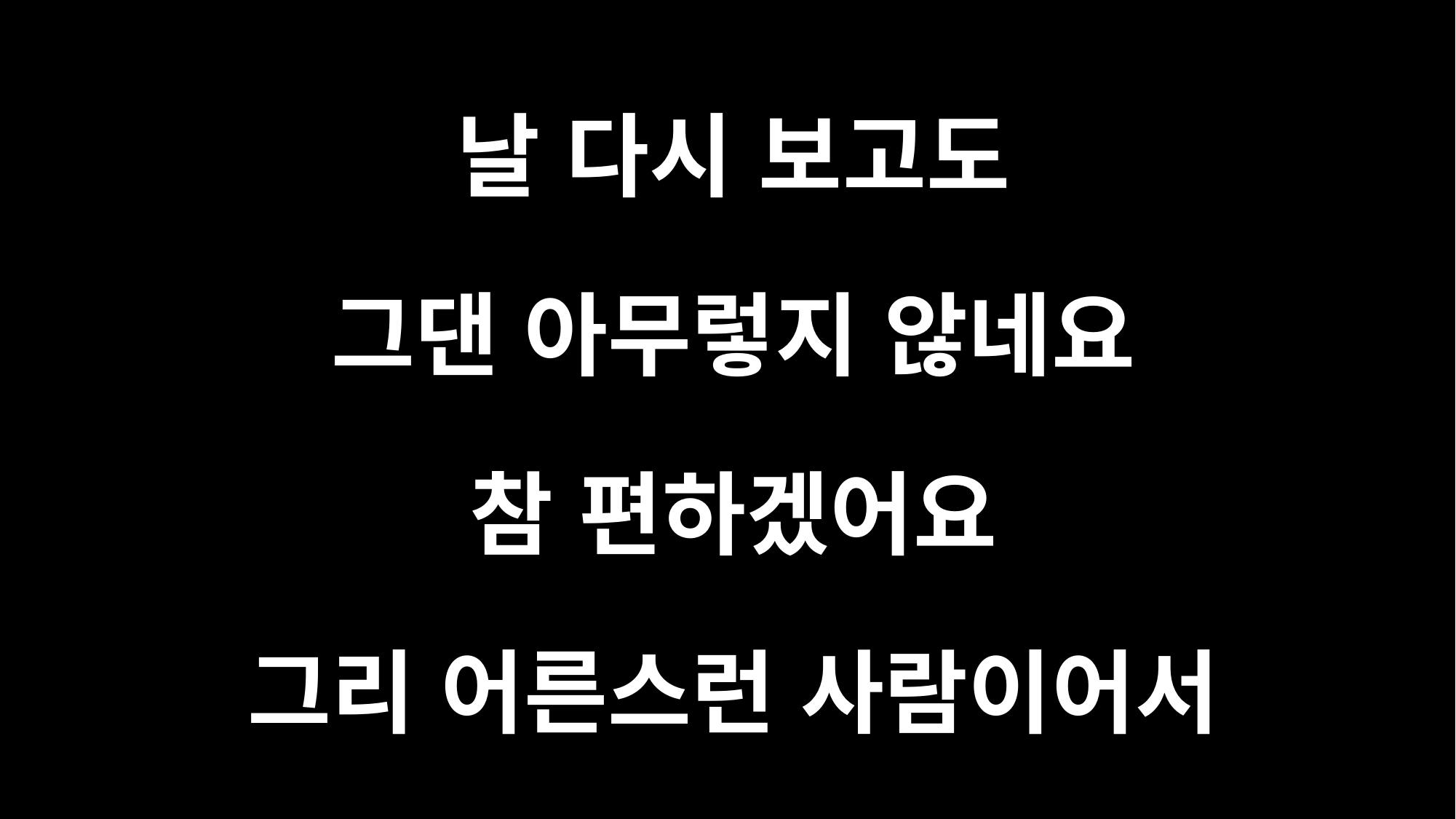

날 다시 보고도
그댄 아무렇지 않네요
참 편하겠어요
그리 어른스런 사람이어서